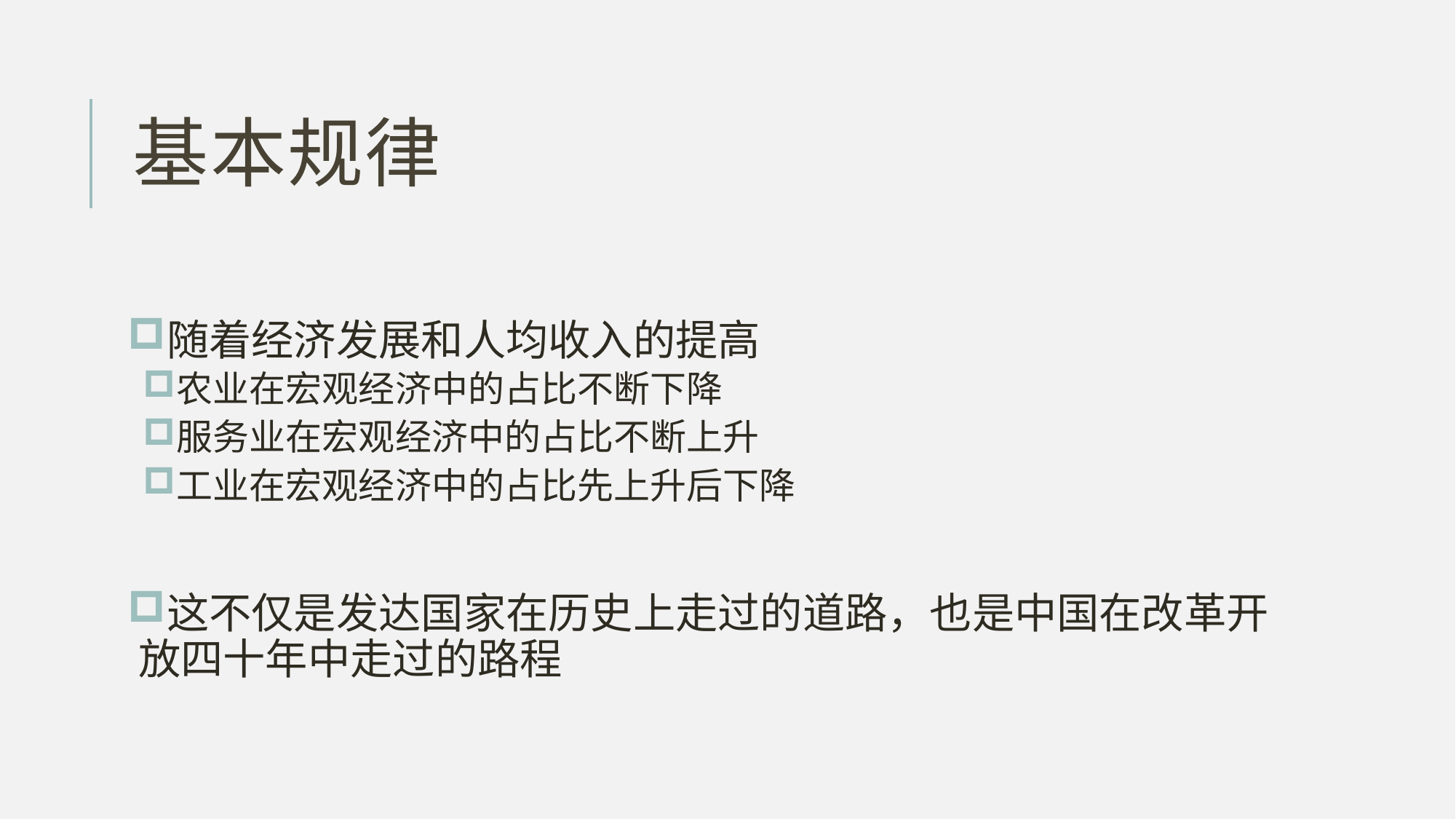

# 基本规律
随着经济发展和人均收入的提高
农业在宏观经济中的占比不断下降
服务业在宏观经济中的占比不断上升
工业在宏观经济中的占比先上升后下降

这不仅是发达国家在历史上走过的道路，也是中国在改革开放四十年中走过的路程